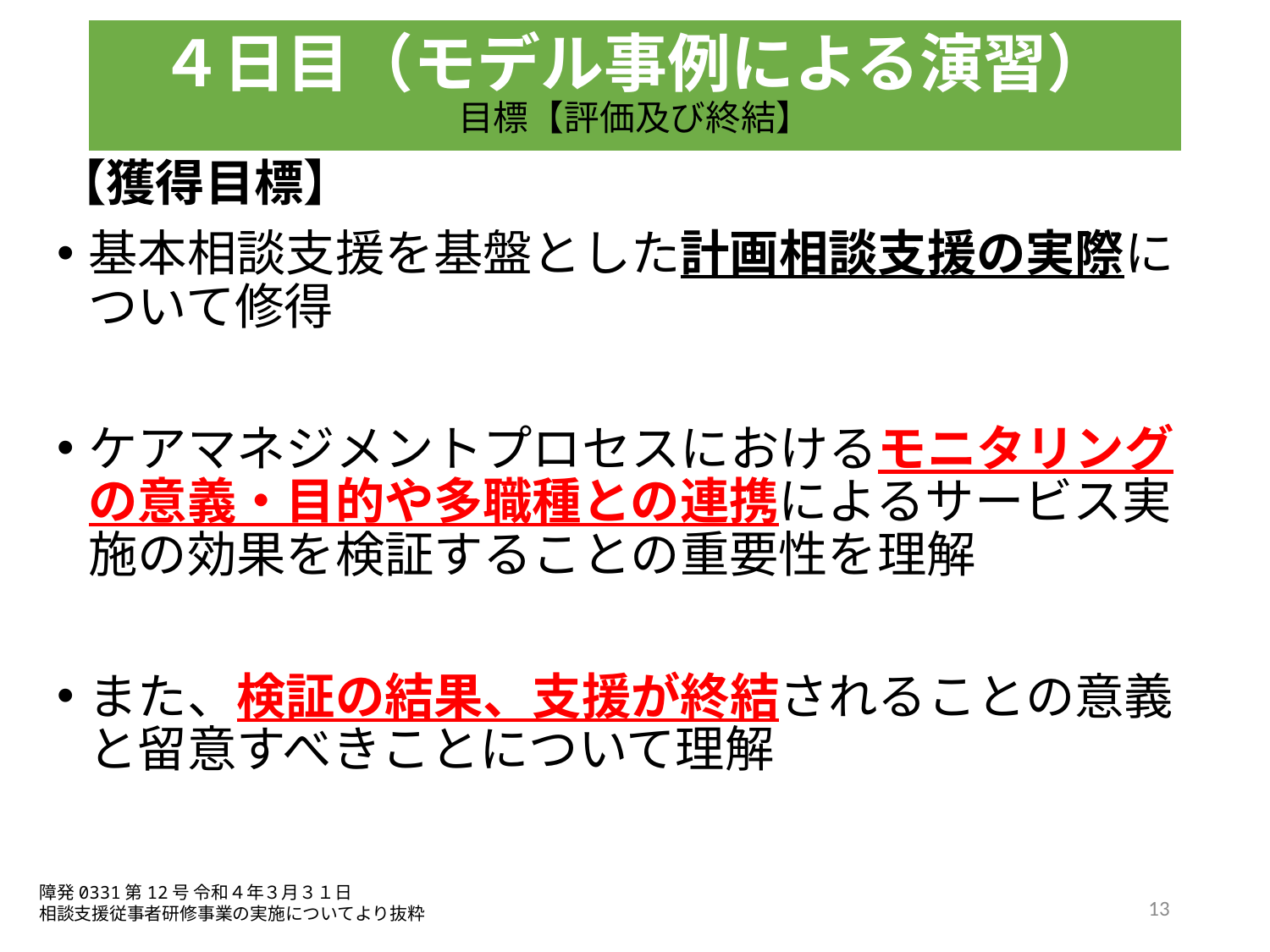

# ４日目（モデル事例による演習） 目標【評価及び終結】
【獲得目標】
基本相談支援を基盤とした計画相談支援の実際について修得

ケアマネジメントプロセスにおけるモニタリングの意義・目的や多職種との連携によるサービス実施の効果を検証することの重要性を理解

また、検証の結果、支援が終結されることの意義と留意すべきことについて理解

障発0331第12号 令和４年３月３１日
相談支援従事者研修事業の実施についてより抜粋
13